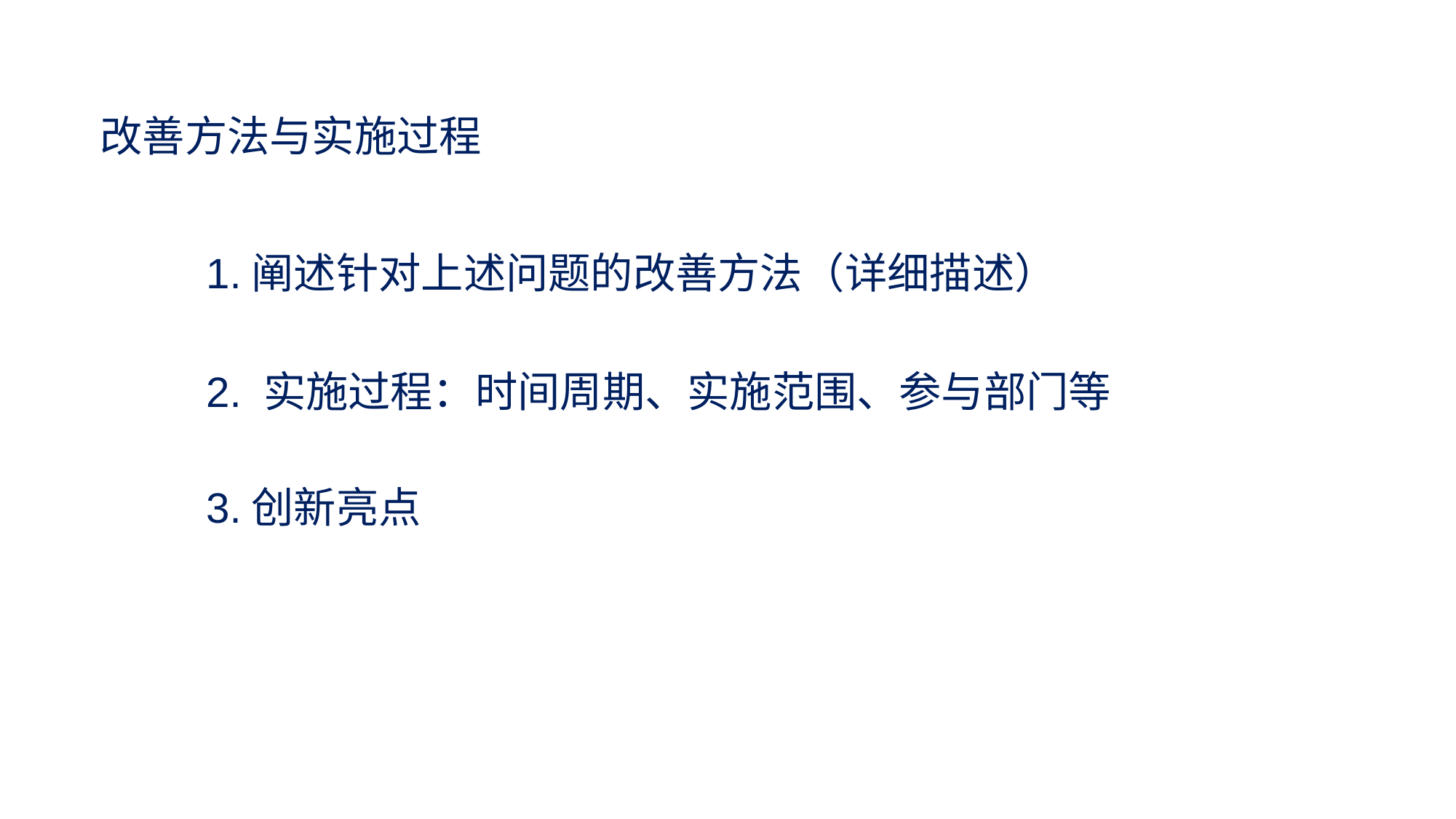

改善方法与实施过程
1.阐述针对上述问题的改善方法（详细描述）
2. 实施过程：时间周期、实施范围、参与部门等
3.创新亮点
4